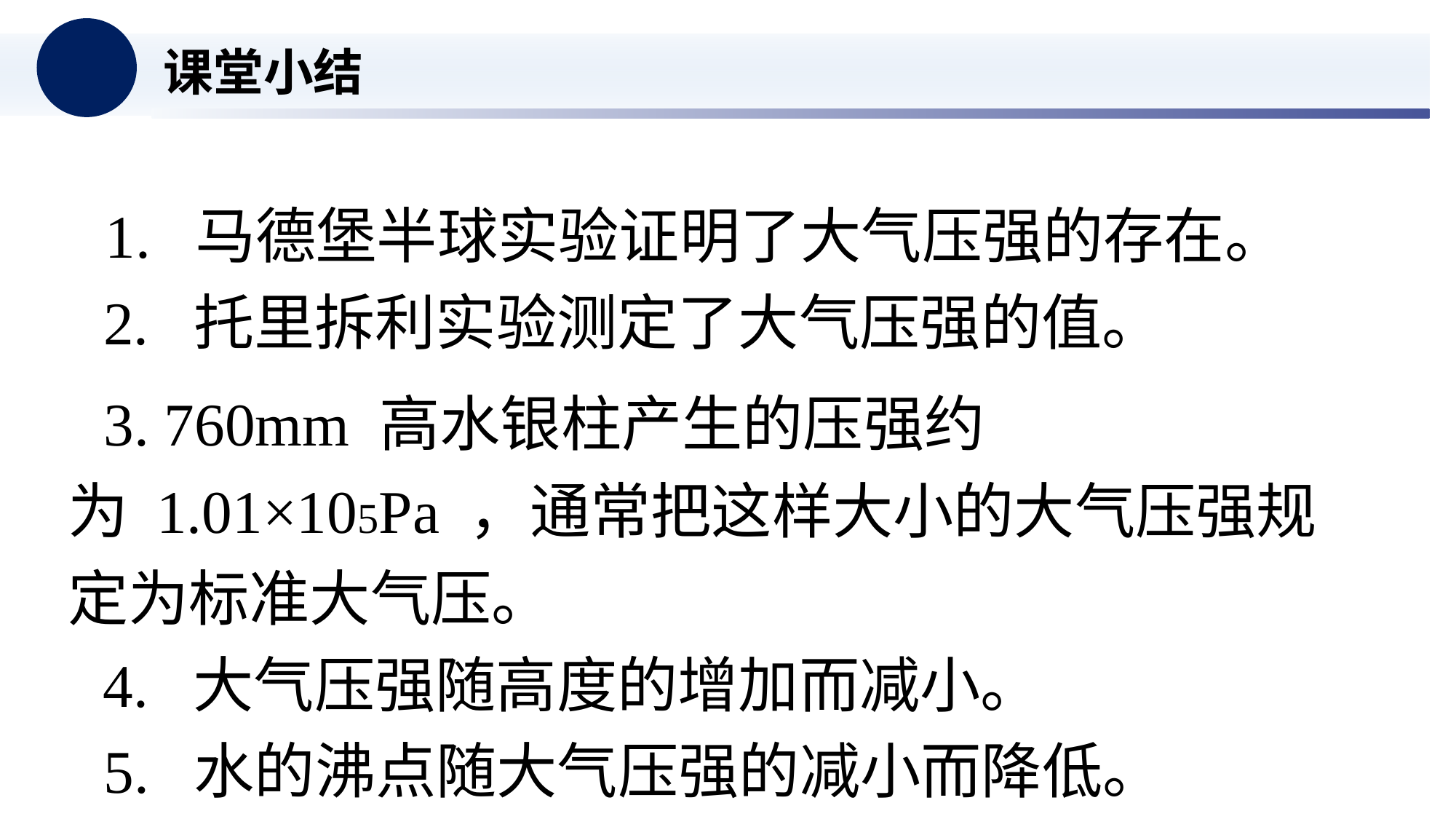

课堂小结

#
1.  马德堡半球实验证明了大气压强的存在。
2.  托里拆利实验测定了大气压强的值。
3. 760mm 高水银柱产生的压强约为 1.01×105Pa ，通常把这样大小的大气压强规定为标准大气压。
4.  大气压强随高度的增加而减小。
5.  水的沸点随大气压强的减小而降低。